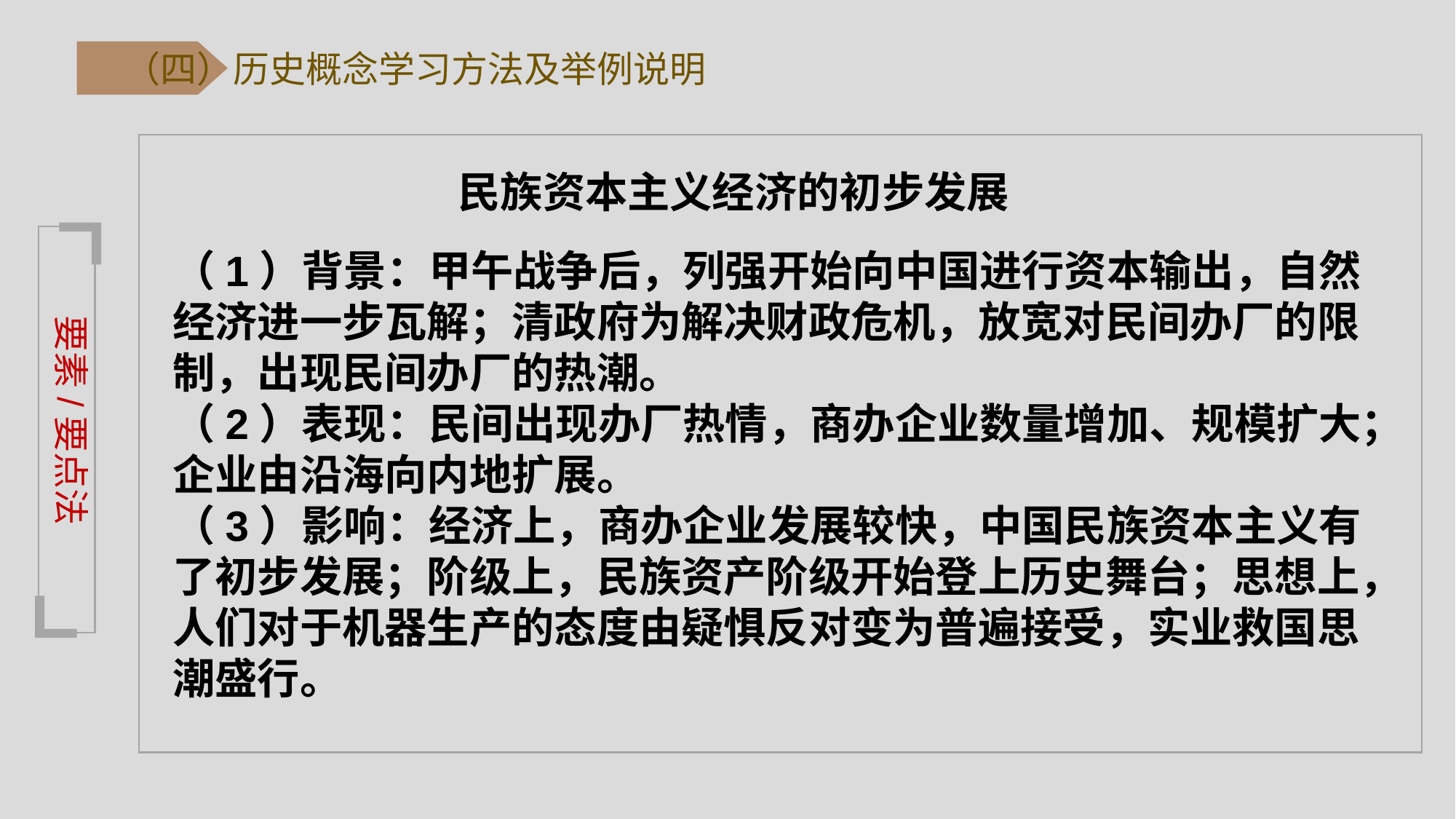

（四）历史概念学习方法及举例说明

民族资本主义经济的初步发展

（1）背景：甲午战争后，列强开始向中国进行资本输出，自然经济进一步瓦解；清政府为解决财政危机，放宽对民间办厂的限制，出现民间办厂的热潮。
（2）表现：民间出现办厂热情，商办企业数量增加、规模扩大；企业由沿海向内地扩展。
（3）影响：经济上，商办企业发展较快，中国民族资本主义有了初步发展；阶级上，民族资产阶级开始登上历史舞台；思想上，人们对于机器生产的态度由疑惧反对变为普遍接受，实业救国思潮盛行。
要素/要点法